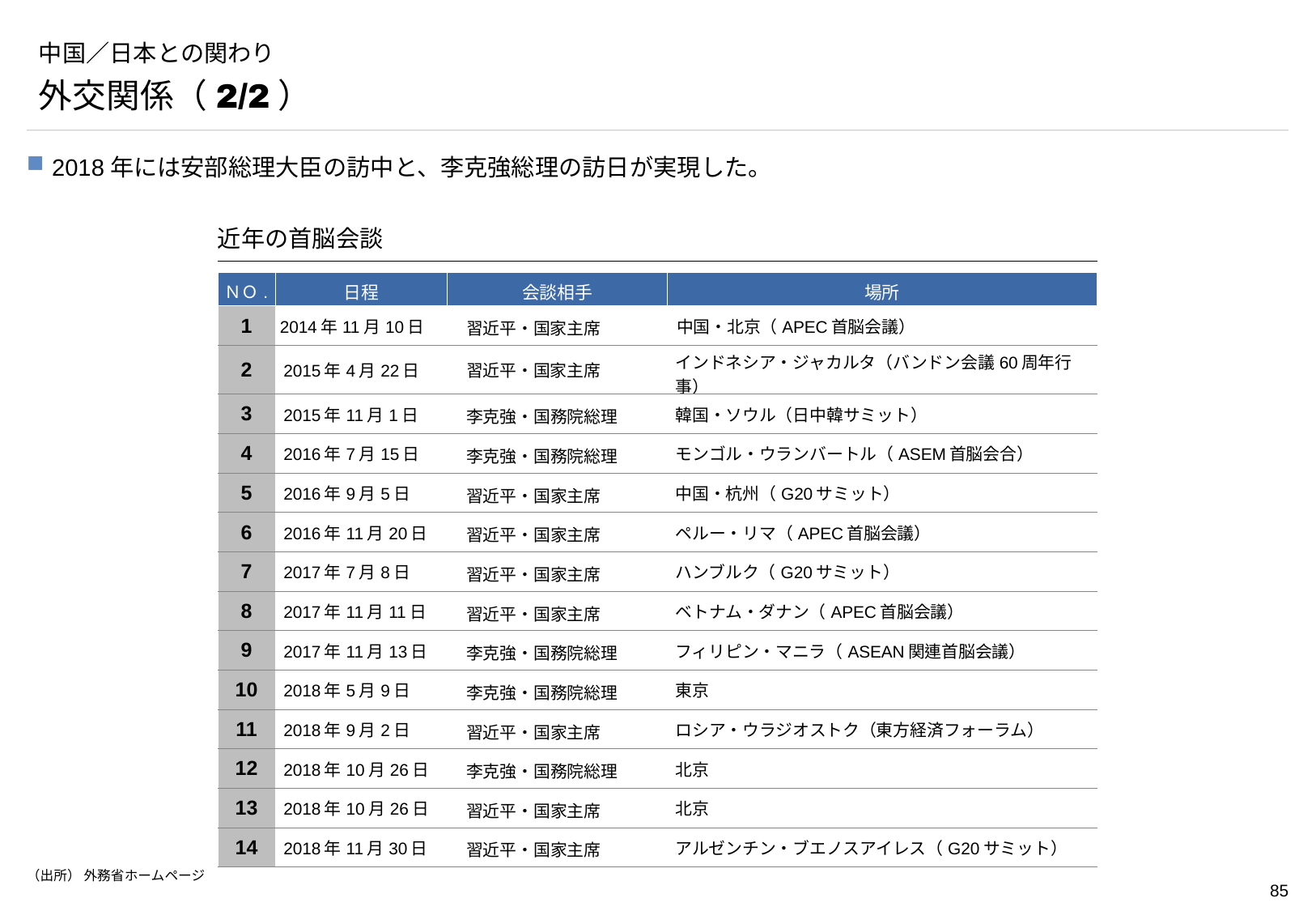

# 中国／日本との関わり
外交関係（2/2）
2018年には安部総理大臣の訪中と、李克強総理の訪日が実現した。
近年の首脳会談
| ＮＯ. | 日程 | 会談相手 | 場所 |
| --- | --- | --- | --- |
| 1 | 2014年11月10日 | 習近平・国家主席 | 中国・北京（APEC首脳会議） |
| 2 | 2015年4月22日 | 習近平・国家主席 | インドネシア・ジャカルタ（バンドン会議60周年行事） |
| 3 | 2015年11月1日 | 李克強・国務院総理 | 韓国・ソウル（日中韓サミット） |
| 4 | 2016年7月15日 | 李克強・国務院総理 | モンゴル・ウランバートル（ASEM首脳会合） |
| 5 | 2016年9月5日 | 習近平・国家主席 | 中国・杭州（G20サミット） |
| 6 | 2016年11月20日 | 習近平・国家主席 | ペルー・リマ（APEC首脳会議） |
| 7 | 2017年7月8日 | 習近平・国家主席 | ハンブルク（G20サミット） |
| 8 | 2017年11月11日 | 習近平・国家主席 | ベトナム・ダナン（APEC首脳会議） |
| 9 | 2017年11月13日 | 李克強・国務院総理 | フィリピン・マニラ（ASEAN関連首脳会議） |
| 10 | 2018年5月9日 | 李克強・国務院総理 | 東京 |
| 11 | 2018年9月2日 | 習近平・国家主席 | ロシア・ウラジオストク（東方経済フォーラム） |
| 12 | 2018年10月26日 | 李克強・国務院総理 | 北京 |
| 13 | 2018年10月26日 | 習近平・国家主席 | 北京 |
| 14 | 2018年11月30日 | 習近平・国家主席 | アルゼンチン・ブエノスアイレス（G20サミット） |
（出所） 外務省ホームページ